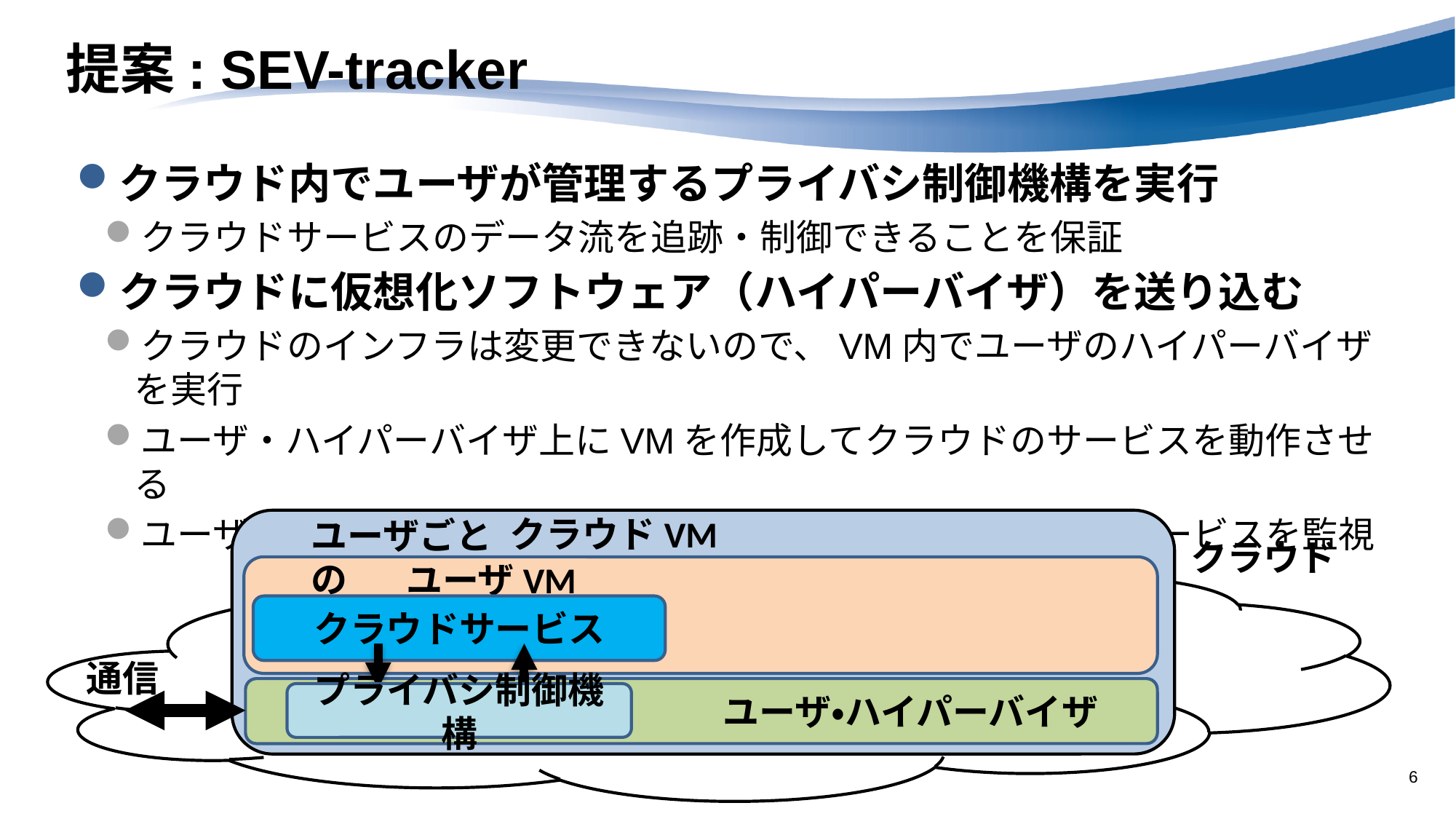

# 提案: SEV-tracker
クラウド内でユーザが管理するプライバシ制御機構を実行
クラウドサービスのデータ流を追跡・制御できることを保証
クラウドに仮想化ソフトウェア（ハイパーバイザ）を送り込む
クラウドのインフラは変更できないので、VM内でユーザのハイパーバイザを実行
ユーザ・ハイパーバイザ上にVMを作成してクラウドのサービスを動作させる
ユーザ・ハイパーバイザ内のプライバシ制御機構がクラウドサービスを監視

クラウドVM
ユーザごとの

クラウド
　　　　ユーザVM

クラウドサービス
通信
                                                  ユーザ・ハイパーバイザ
プライバシ制御機構
6